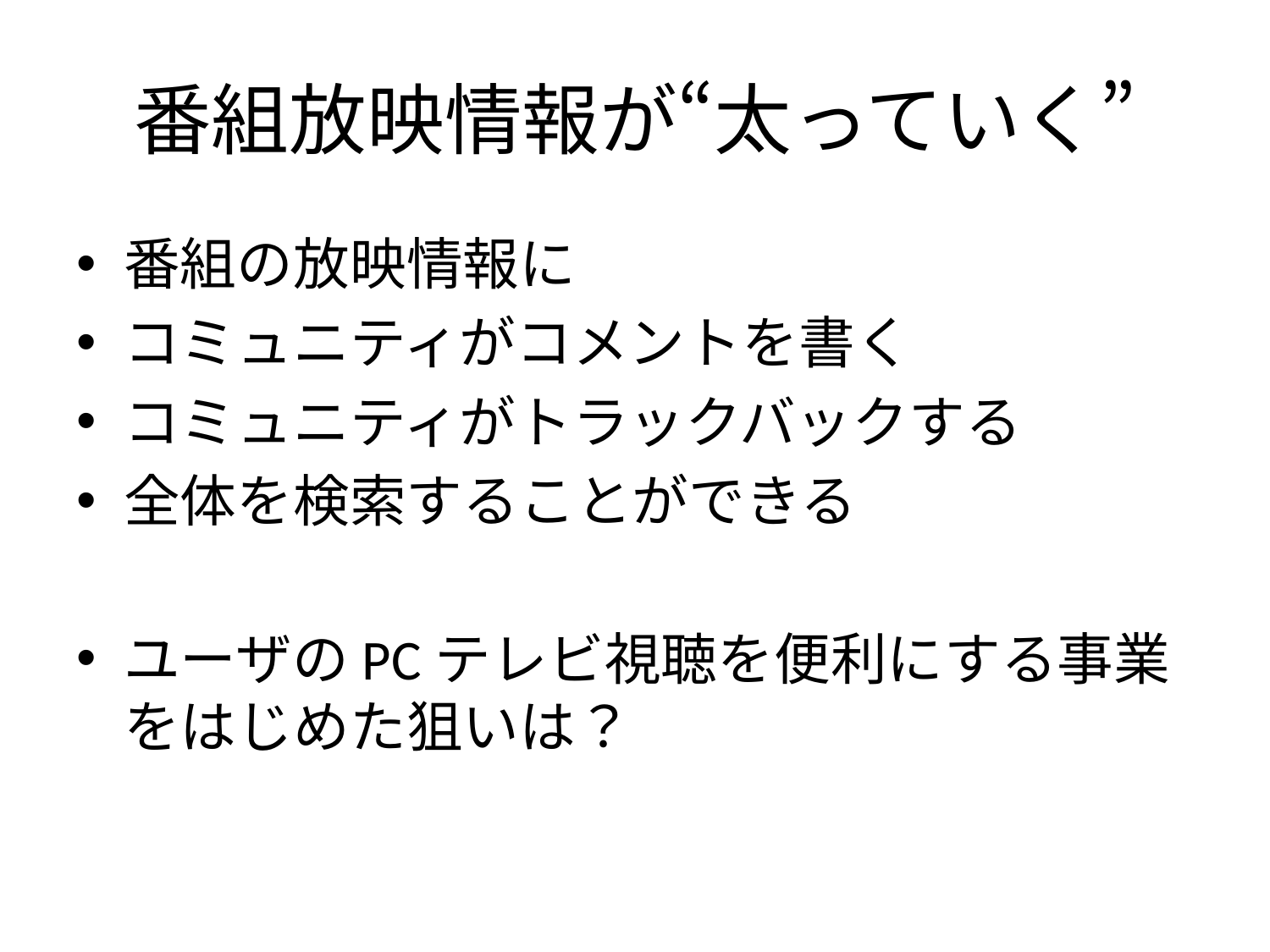

# 番組放映情報が“太っていく”
番組の放映情報に
コミュニティがコメントを書く
コミュニティがトラックバックする
全体を検索することができる

ユーザのPCテレビ視聴を便利にする事業をはじめた狙いは？